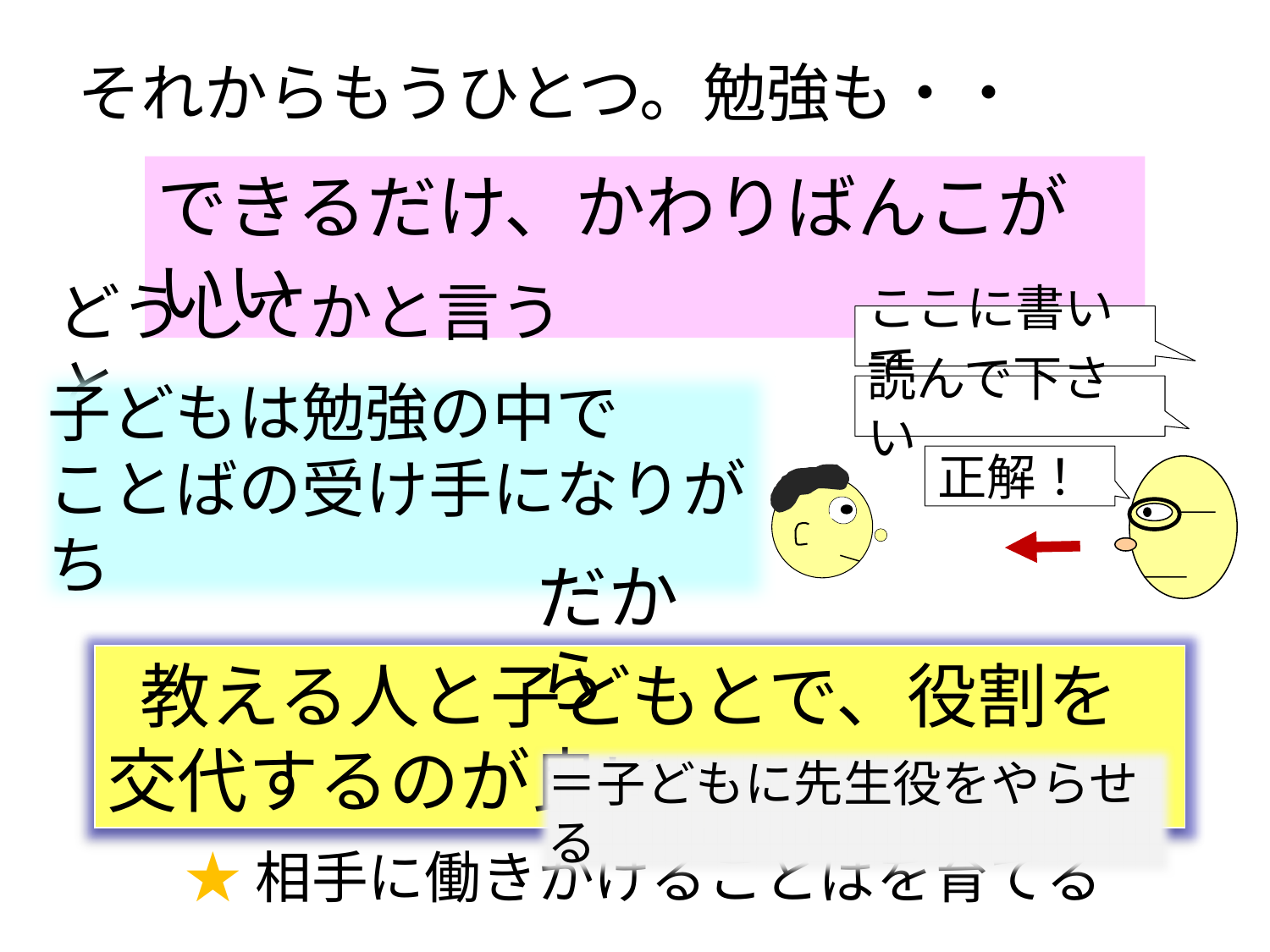

それからもうひとつ。勉強も・・
できるだけ、かわりばんこがいい
どうしてかと言うと
ここに書いて
子どもは勉強の中で
ことばの受け手になりがち
読んで下さい
正解！

だから
 教える人と子どもとで、役割を交代するのが良い
＝子どもに先生役をやらせる
★相手に働きかけることばを育てる